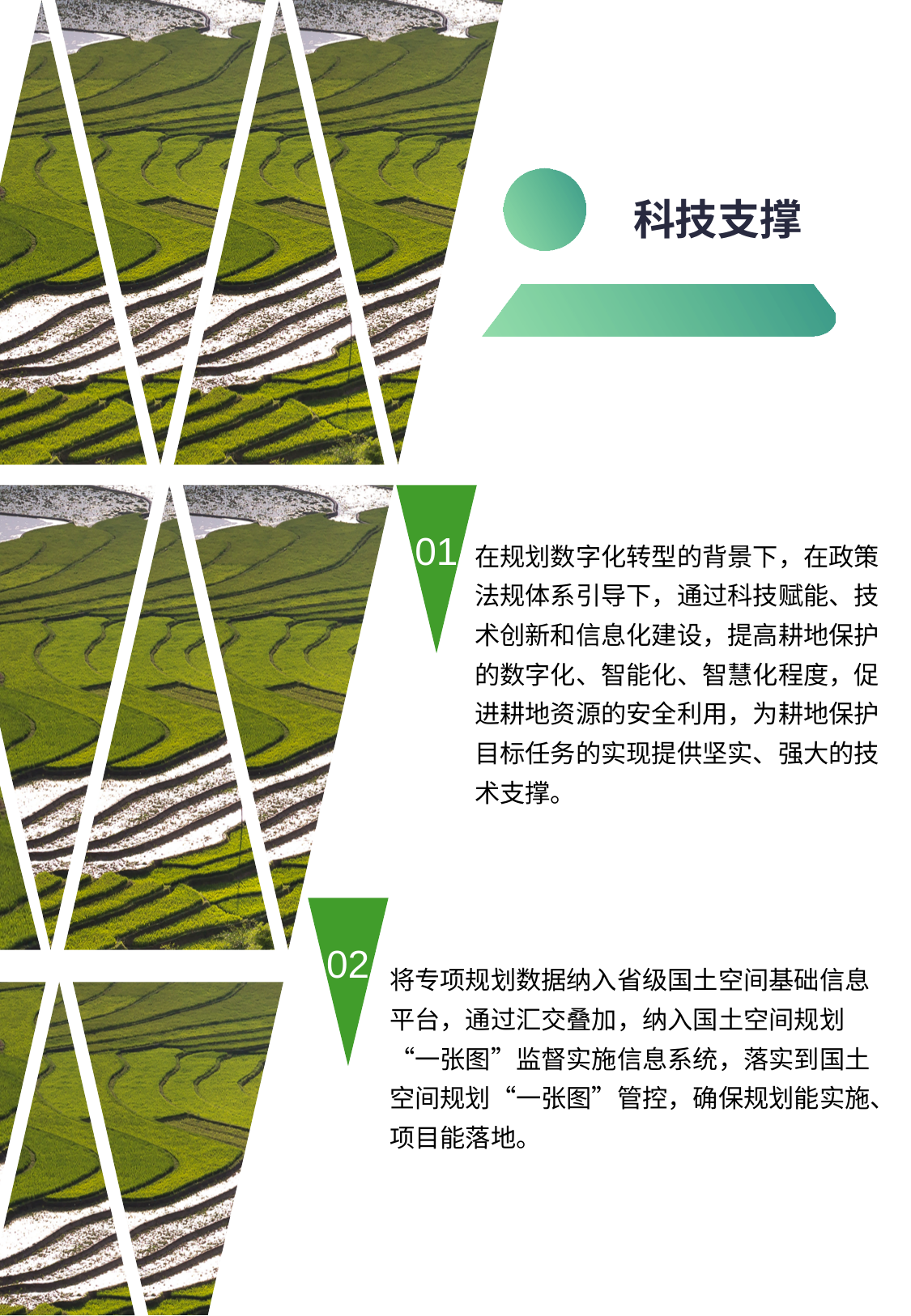

科技支撑

01
在规划数字化转型的背景下，在政策法规体系引导下，通过科技赋能、技术创新和信息化建设，提高耕地保护的数字化、智能化、智慧化程度，促进耕地资源的安全利用，为耕地保护目标任务的实现提供坚实、强大的技术支撑。

02
将专项规划数据纳入省级国土空间基础信息平台，通过汇交叠加，纳入国土空间规划“一张图”监督实施信息系统，落实到国土空间规划“一张图”管控，确保规划能实施、项目能落地。